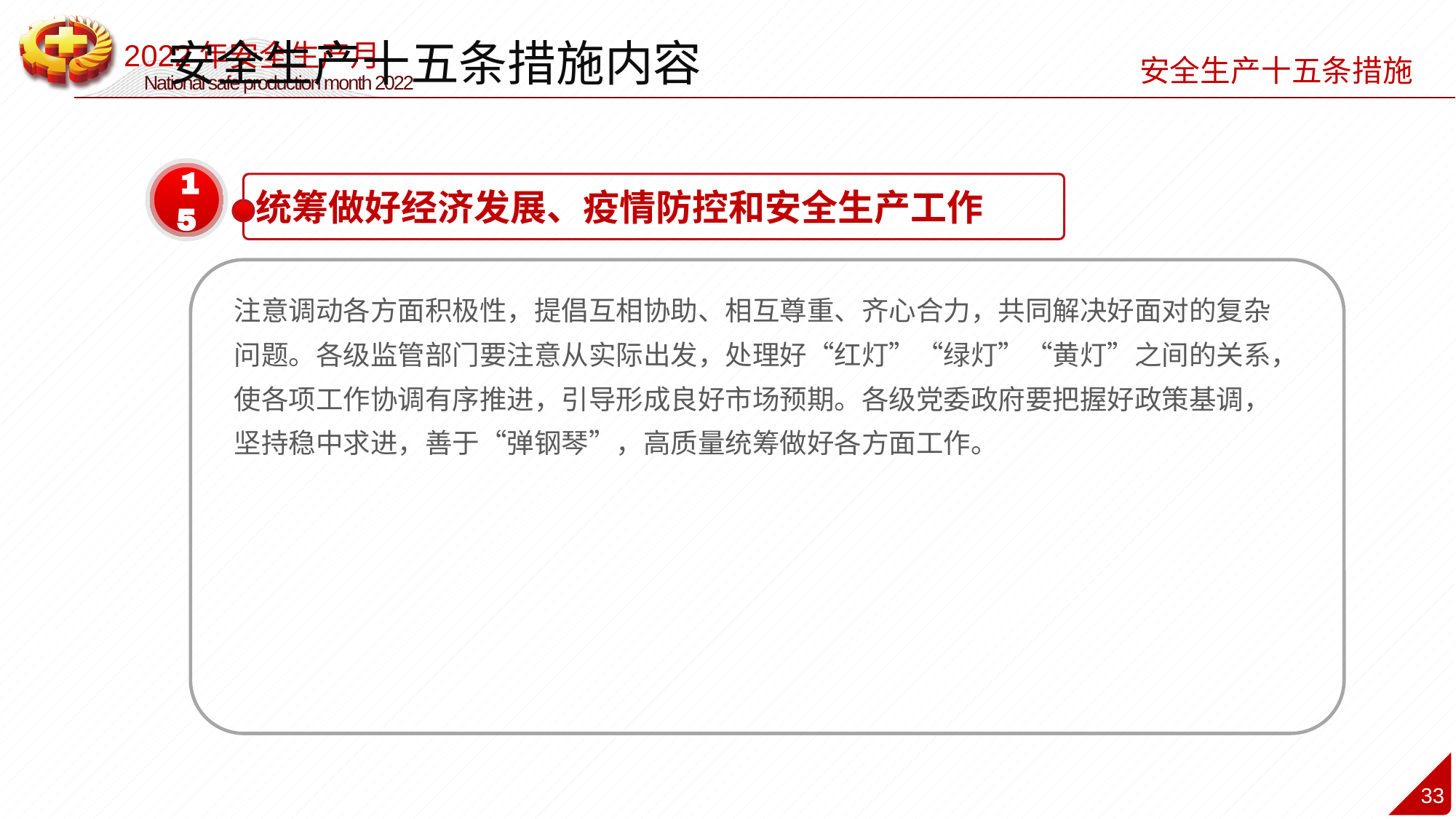

安全生产十五条措施内容
15
统筹做好经济发展、疫情防控和安全生产工作

注意调动各方面积极性，提倡互相协助、相互尊重、齐心合力，共同解决好面对的复杂问题。各级监管部门要注意从实际出发，处理好“红灯”“绿灯”“黄灯”之间的关系，使各项工作协调有序推进，引导形成良好市场预期。各级党委政府要把握好政策基调，坚持稳中求进，善于“弹钢琴”，高质量统筹做好各方面工作。